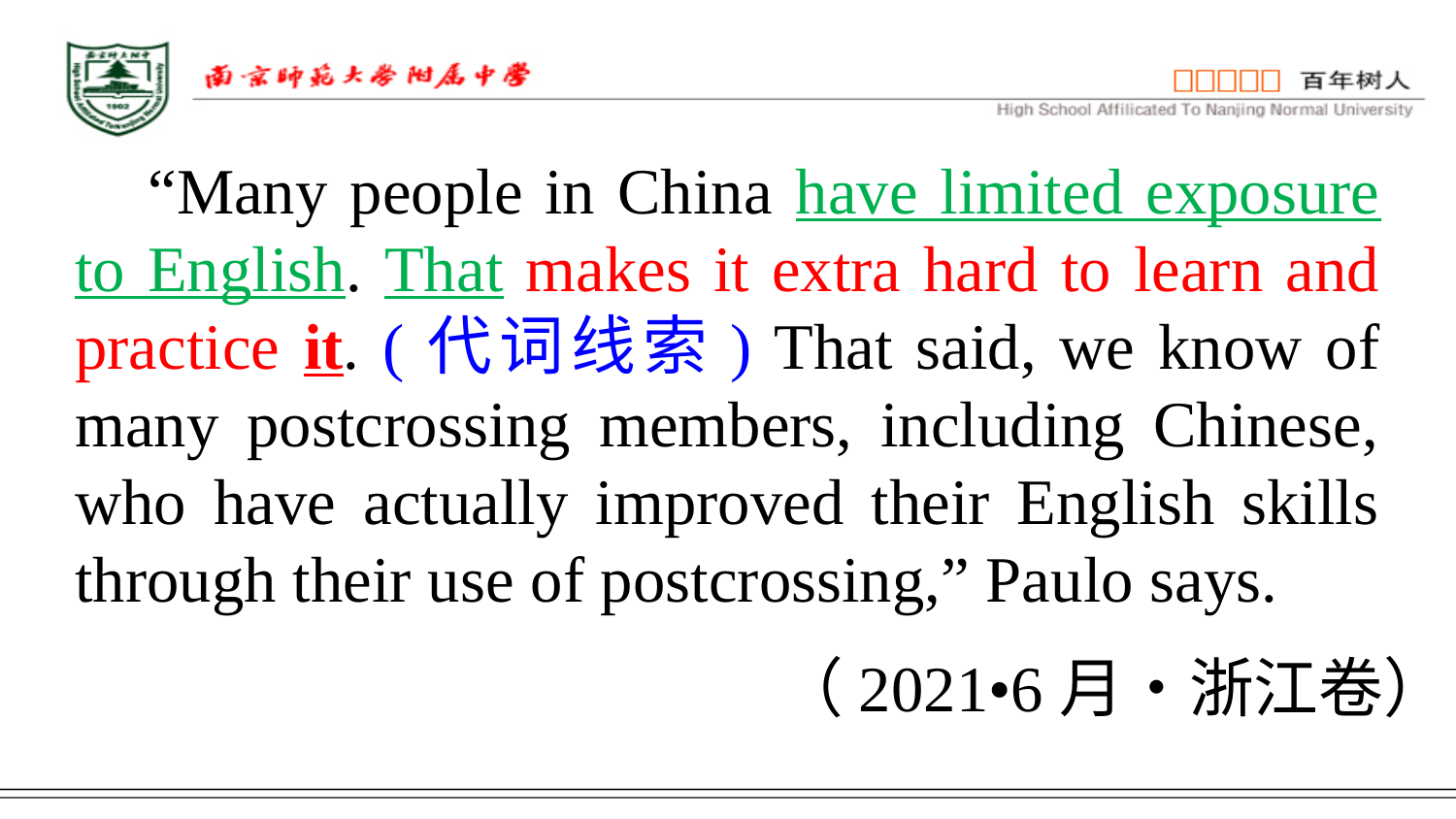

“Many people in China have limited exposure to English. That makes it extra hard to learn and practice it. (代词线索) That said, we know of many postcrossing members, including Chinese, who have actually improved their English skills through their use of postcrossing,” Paulo says.
（2021•6月•浙江卷）